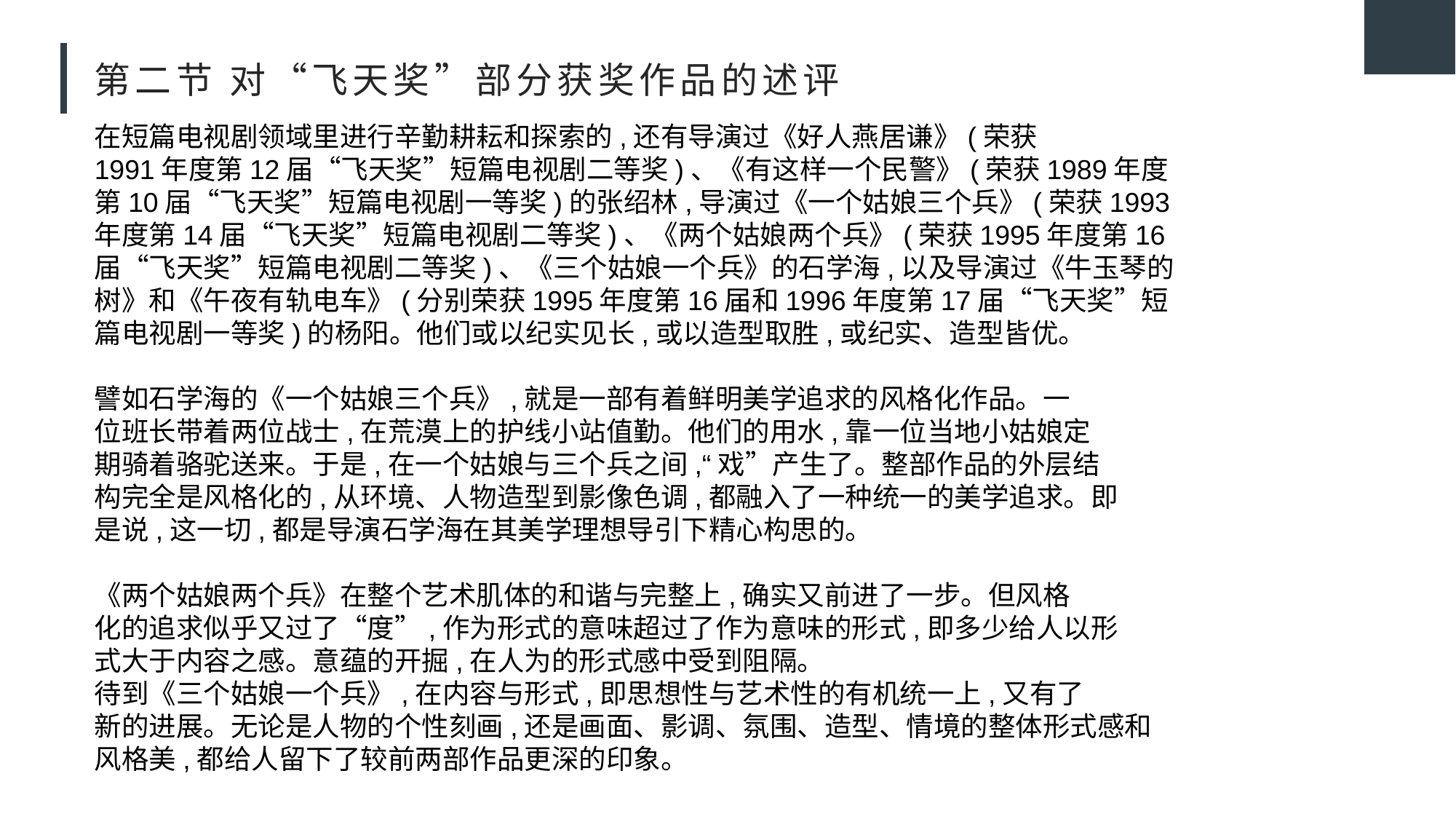

# 第二节 对“飞天奖”部分获奖作品的述评
在短篇电视剧领域里进行辛勤耕耘和探索的,还有导演过《好人燕居谦》(荣获
1991年度第12届“飞天奖”短篇电视剧二等奖)、《有这样一个民警》(荣获1989年度
第10届“飞天奖”短篇电视剧一等奖)的张绍林,导演过《一个姑娘三个兵》(荣获1993
年度第14届“飞天奖”短篇电视剧二等奖)、《两个姑娘两个兵》(荣获1995年度第16
届“飞天奖”短篇电视剧二等奖)、《三个姑娘一个兵》的石学海,以及导演过《牛玉琴的
树》和《午夜有轨电车》(分别荣获1995年度第16届和1996年度第17届“飞天奖”短
篇电视剧一等奖)的杨阳。他们或以纪实见长,或以造型取胜,或纪实、造型皆优。

譬如石学海的《一个姑娘三个兵》,就是一部有着鲜明美学追求的风格化作品。一
位班长带着两位战士,在荒漠上的护线小站值勤。他们的用水,靠一位当地小姑娘定
期骑着骆驼送来。于是,在一个姑娘与三个兵之间,“戏”产生了。整部作品的外层结
构完全是风格化的,从环境、人物造型到影像色调,都融入了一种统一的美学追求。即
是说,这一切,都是导演石学海在其美学理想导引下精心构思的。

《两个姑娘两个兵》在整个艺术肌体的和谐与完整上,确实又前进了一步。但风格
化的追求似乎又过了“度”,作为形式的意味超过了作为意味的形式,即多少给人以形
式大于内容之感。意蕴的开掘,在人为的形式感中受到阻隔。
待到《三个姑娘一个兵》,在内容与形式,即思想性与艺术性的有机统一上,又有了
新的进展。无论是人物的个性刻画,还是画面、影调、氛围、造型、情境的整体形式感和
风格美,都给人留下了较前两部作品更深的印象。